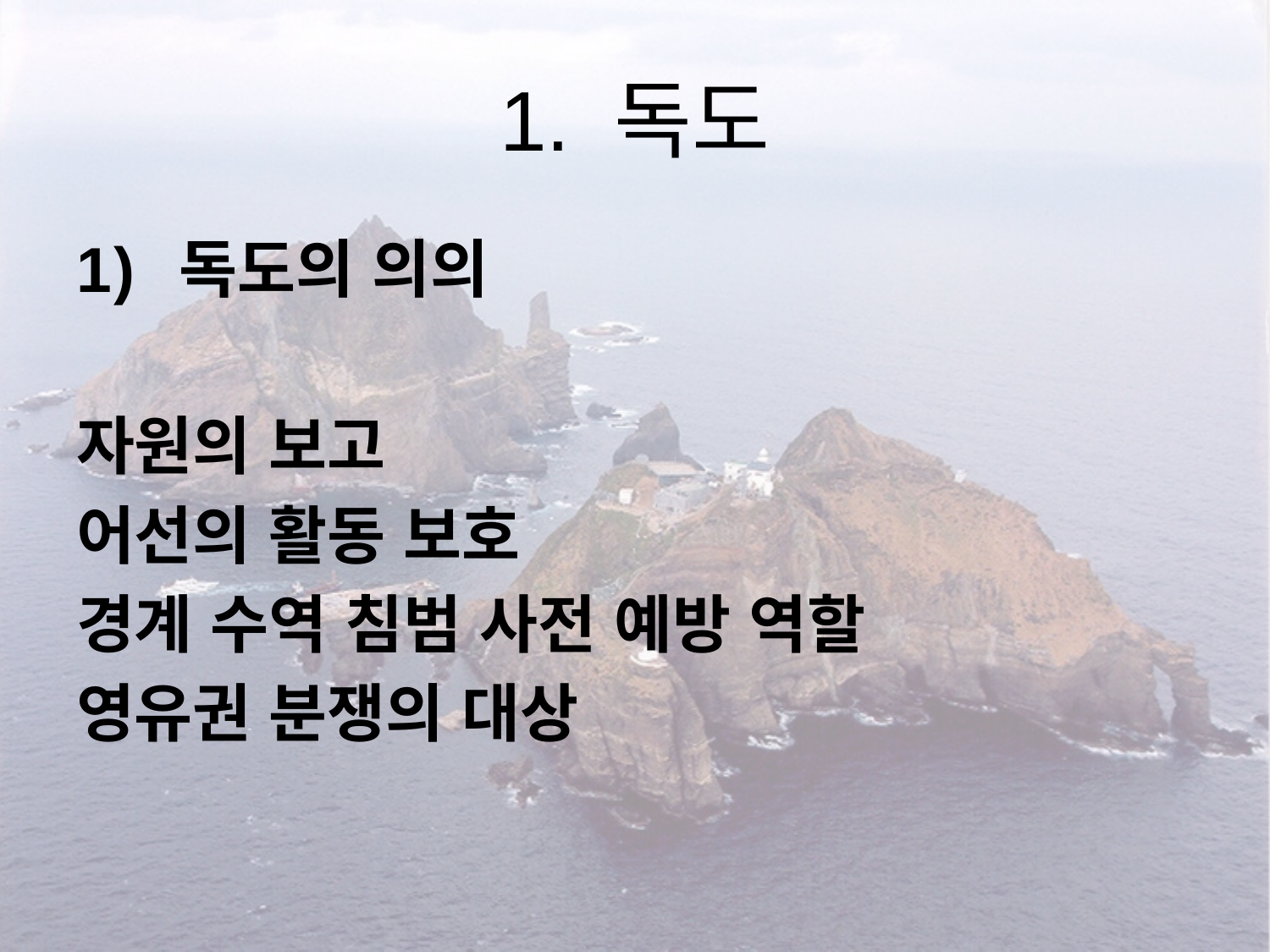

# 1. 독도
독도의 의의

자원의 보고
어선의 활동 보호
경계 수역 침범 사전 예방 역할
영유권 분쟁의 대상